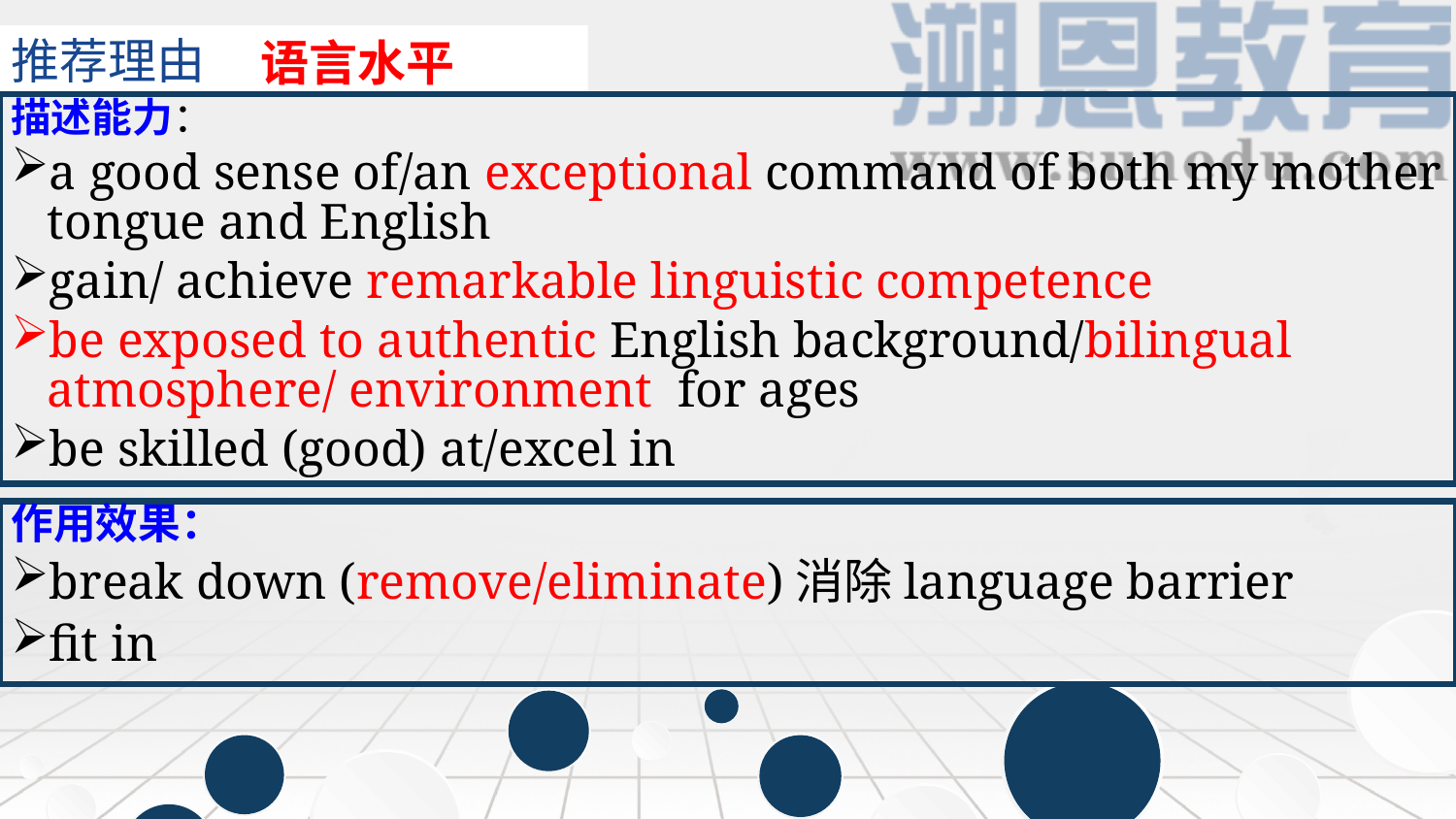

推荐理由
We provide the best way to  your business.
语言水平
描述能力：
a good sense of/an exceptional command of both my mother tongue and English
gain/ achieve remarkable linguistic competence
be exposed to authentic English background/bilingual atmosphere/ environment  for ages
be skilled (good) at/excel in
作用效果：
break down (remove/eliminate)消除language barrier
fit in